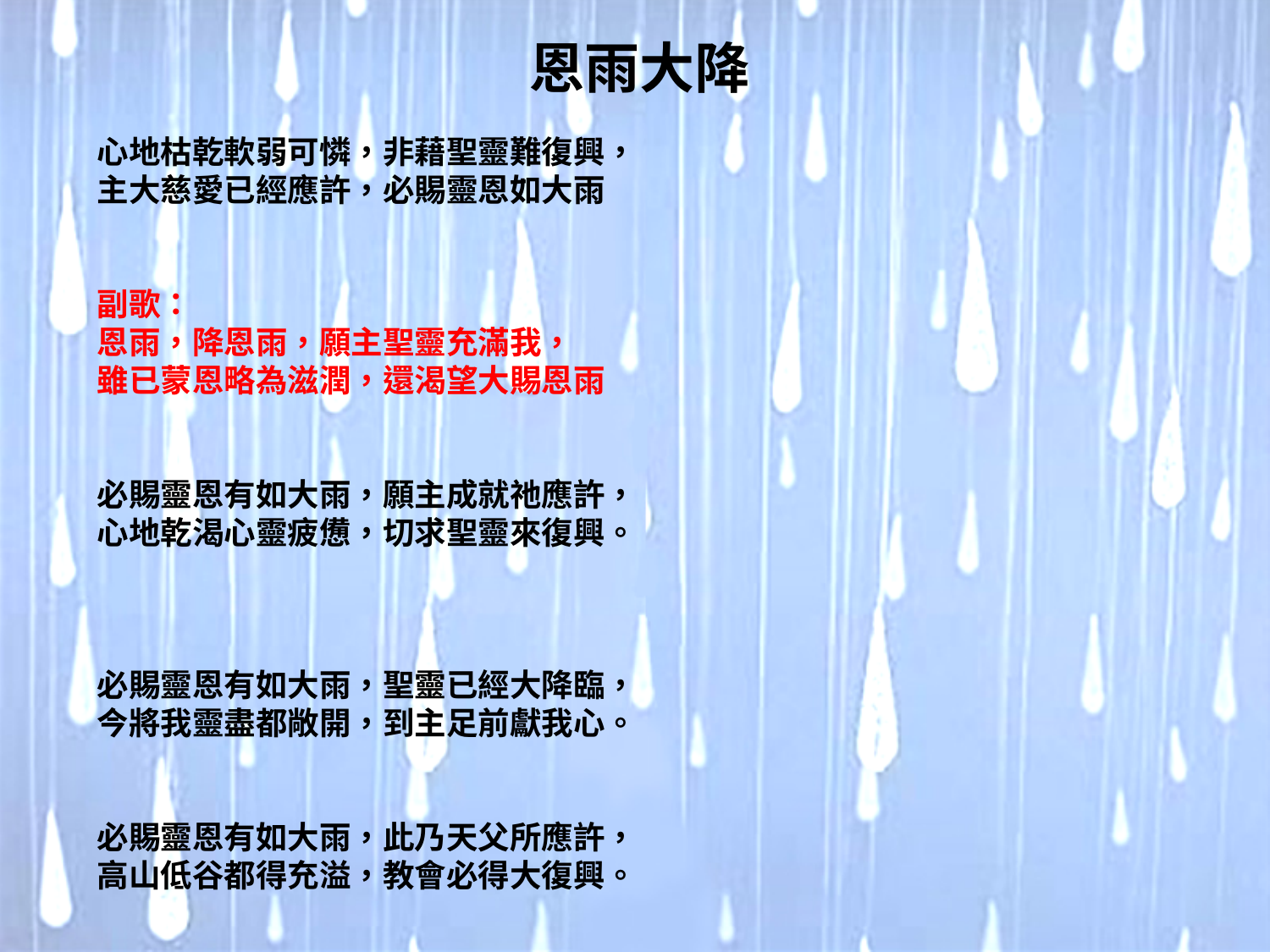

# 恩雨大降
心地枯乾軟弱可憐，非藉聖靈難復興，主大慈愛已經應許，必賜靈恩如大雨

副歌：
恩雨，降恩雨，願主聖靈充滿我，       雖已蒙恩略為滋潤，還渴望大賜恩雨

必賜靈恩有如大雨，願主成就祂應許，心地乾渴心靈疲憊，切求聖靈來復興。

必賜靈恩有如大雨，聖靈已經大降臨，
今將我靈盡都敞開，到主足前獻我心。

必賜靈恩有如大雨，此乃天父所應許，
高山低谷都得充溢，教會必得大復興。